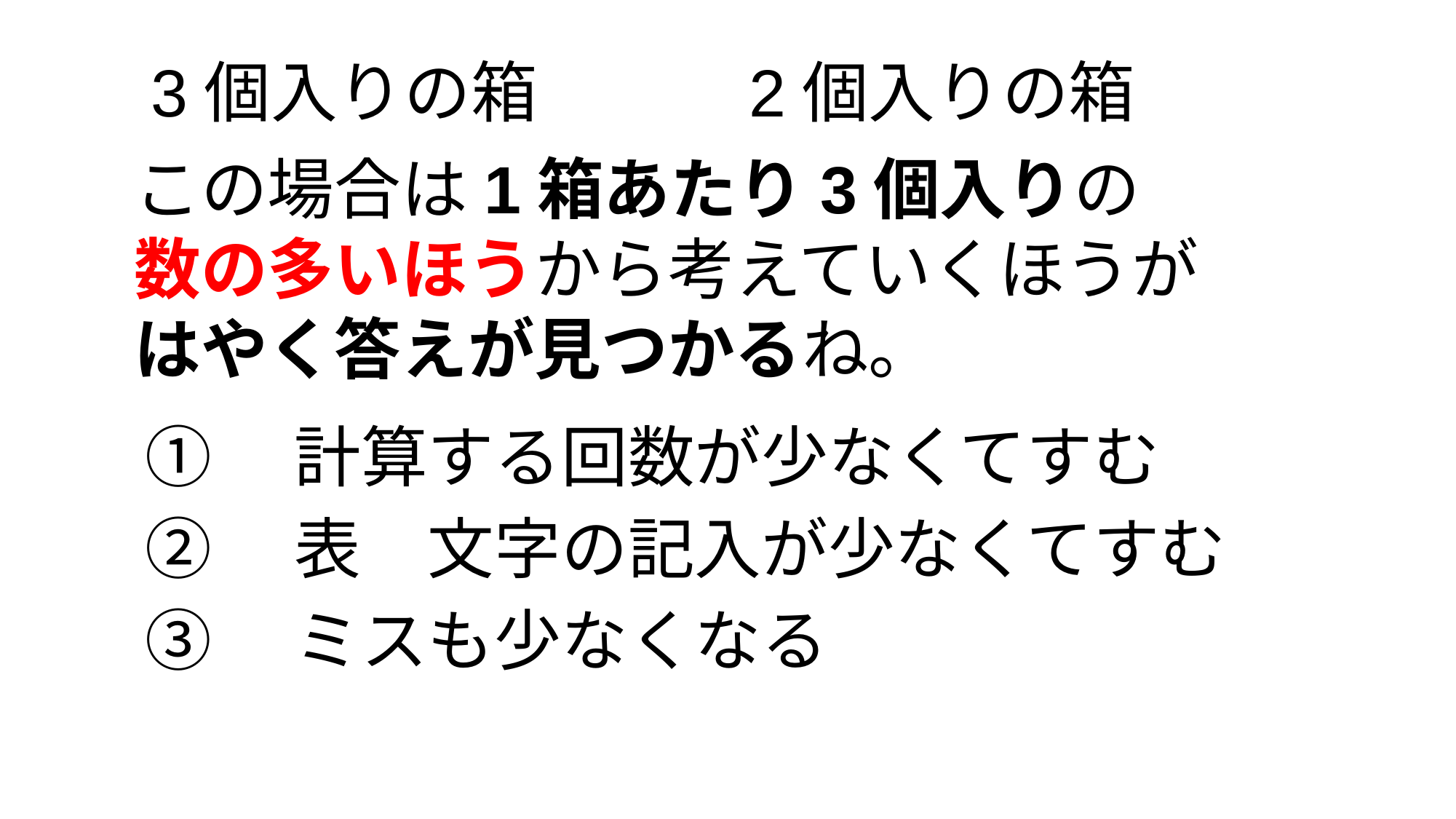

2個入りの箱
3個入りの箱
この場合は1箱あたり3個入りの
数の多いほうから考えていくほうが
はやく答えが見つかるね。
①　計算する回数が少なくてすむ
②　表　文字の記入が少なくてすむ
③　ミスも少なくなる